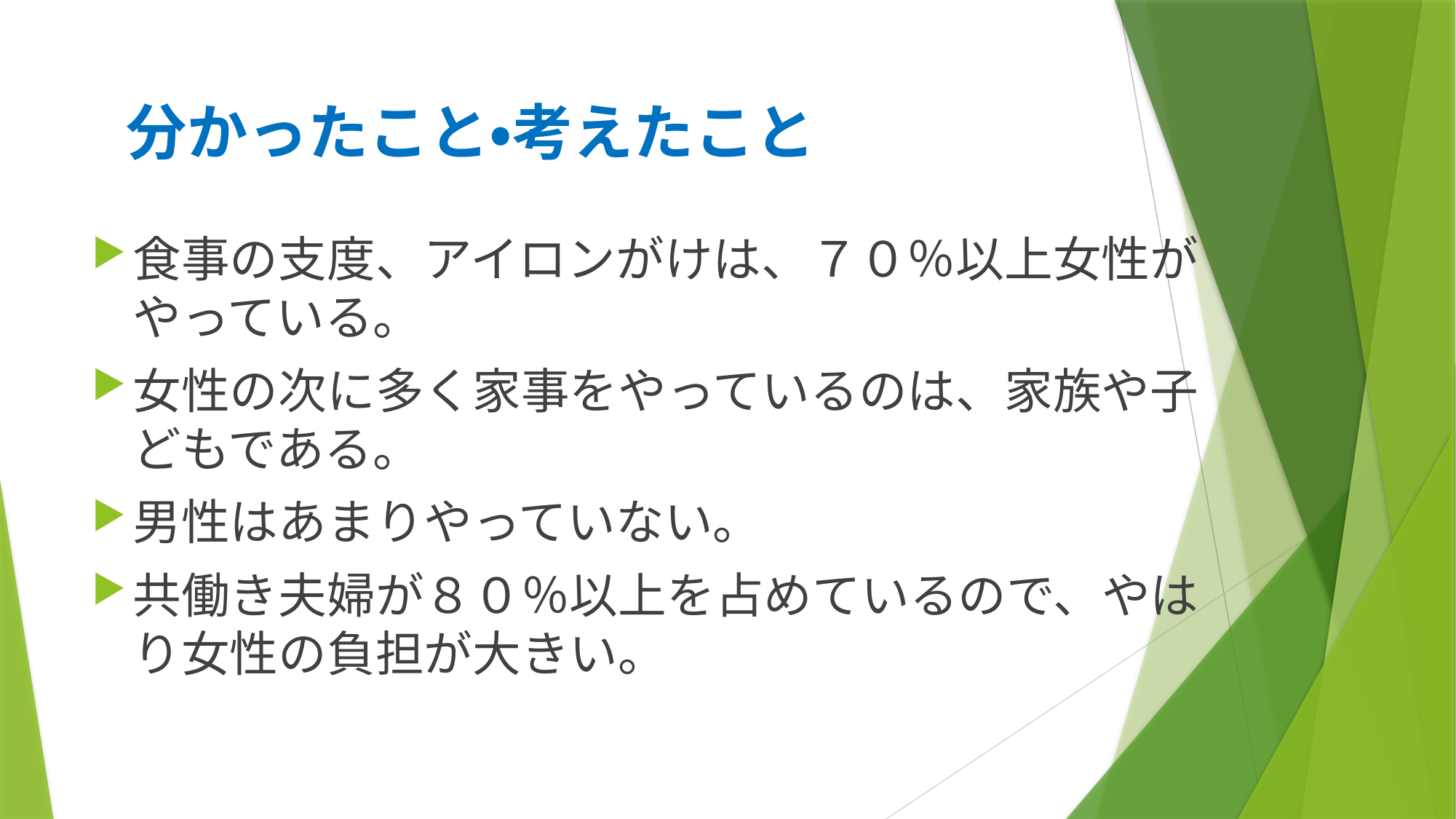

# 分かったこと・考えたこと
食事の支度、アイロンがけは、７０％以上女性がやっている。
女性の次に多く家事をやっているのは、家族や子どもである。
男性はあまりやっていない。
共働き夫婦が８０％以上を占めているので、やはり女性の負担が大きい。